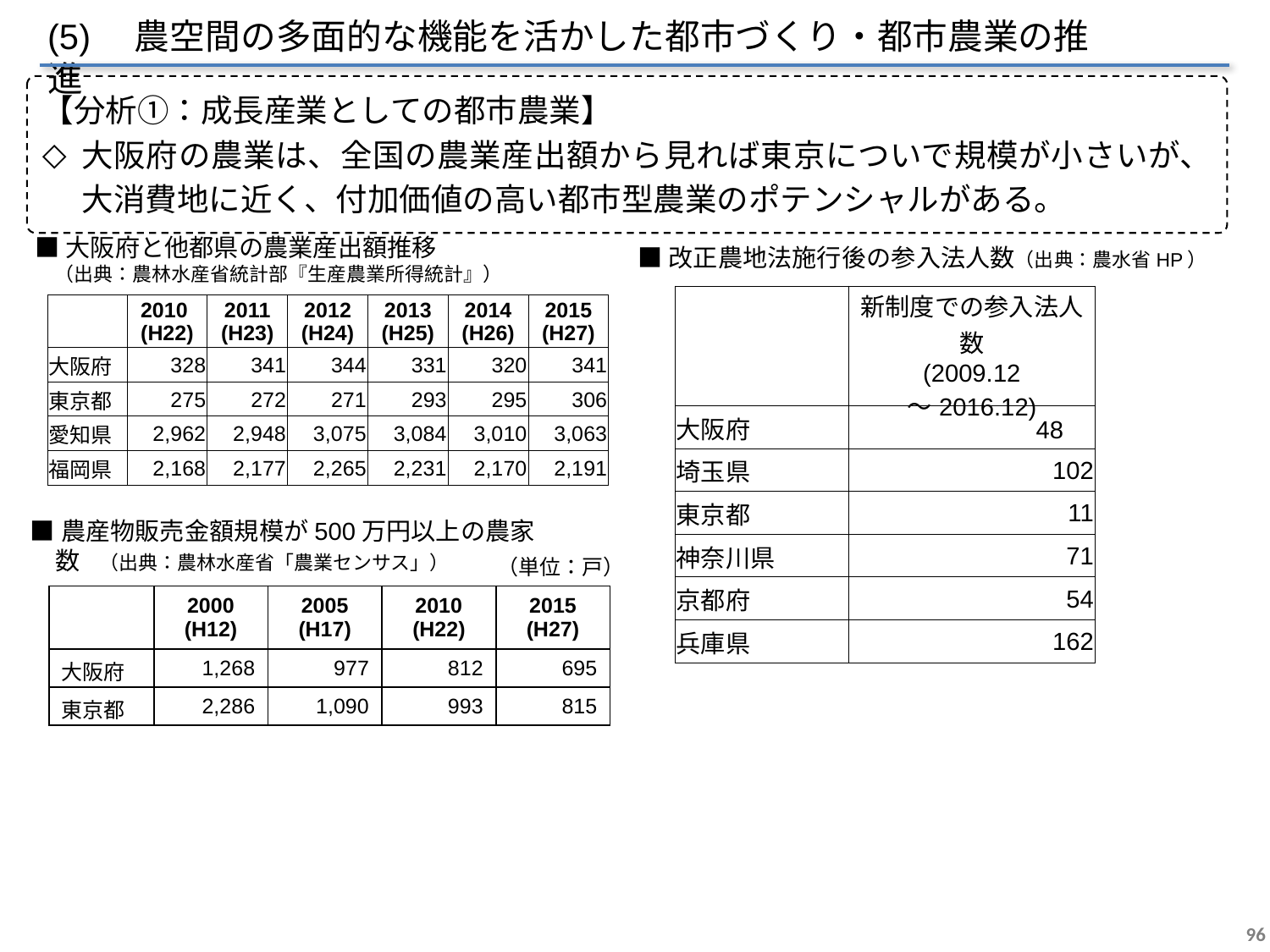

(5)　農空間の多面的な機能を活かした都市づくり・都市農業の推進
【分析①：成長産業としての都市農業】
大阪府の農業は、全国の農業産出額から見れば東京についで規模が小さいが、大消費地に近く、付加価値の高い都市型農業のポテンシャルがある。
■大阪府と他都県の農業産出額推移
　（出典：農林水産省統計部『生産農業所得統計』）
■改正農地法施行後の参入法人数（出典：農水省HP）
|  | 新制度での参入法人数 (2009.12 ～2016.12) |
| --- | --- |
| 大阪府 | 48 |
| 埼玉県 | 102 |
| 東京都 | 11 |
| 神奈川県 | 71 |
| 京都府 | 54 |
| 兵庫県 | 162 |
|  | 2010 (H22) | 2011 (H23) | 2012 (H24) | 2013 (H25) | 2014 (H26) | 2015 (H27) |
| --- | --- | --- | --- | --- | --- | --- |
| 大阪府 | 328 | 341 | 344 | 331 | 320 | 341 |
| 東京都 | 275 | 272 | 271 | 293 | 295 | 306 |
| 愛知県 | 2,962 | 2,948 | 3,075 | 3,084 | 3,010 | 3,063 |
| 福岡県 | 2,168 | 2,177 | 2,265 | 2,231 | 2,170 | 2,191 |
■農産物販売金額規模が500万円以上の農家数　（出典：農林水産省「農業センサス」）
（単位：戸）
|  | 2000 (H12) | 2005 (H17) | 2010 (H22) | 2015 (H27) |
| --- | --- | --- | --- | --- |
| 大阪府 | 1,268 | 977 | 812 | 695 |
| 東京都 | 2,286 | 1,090 | 993 | 815 |
96